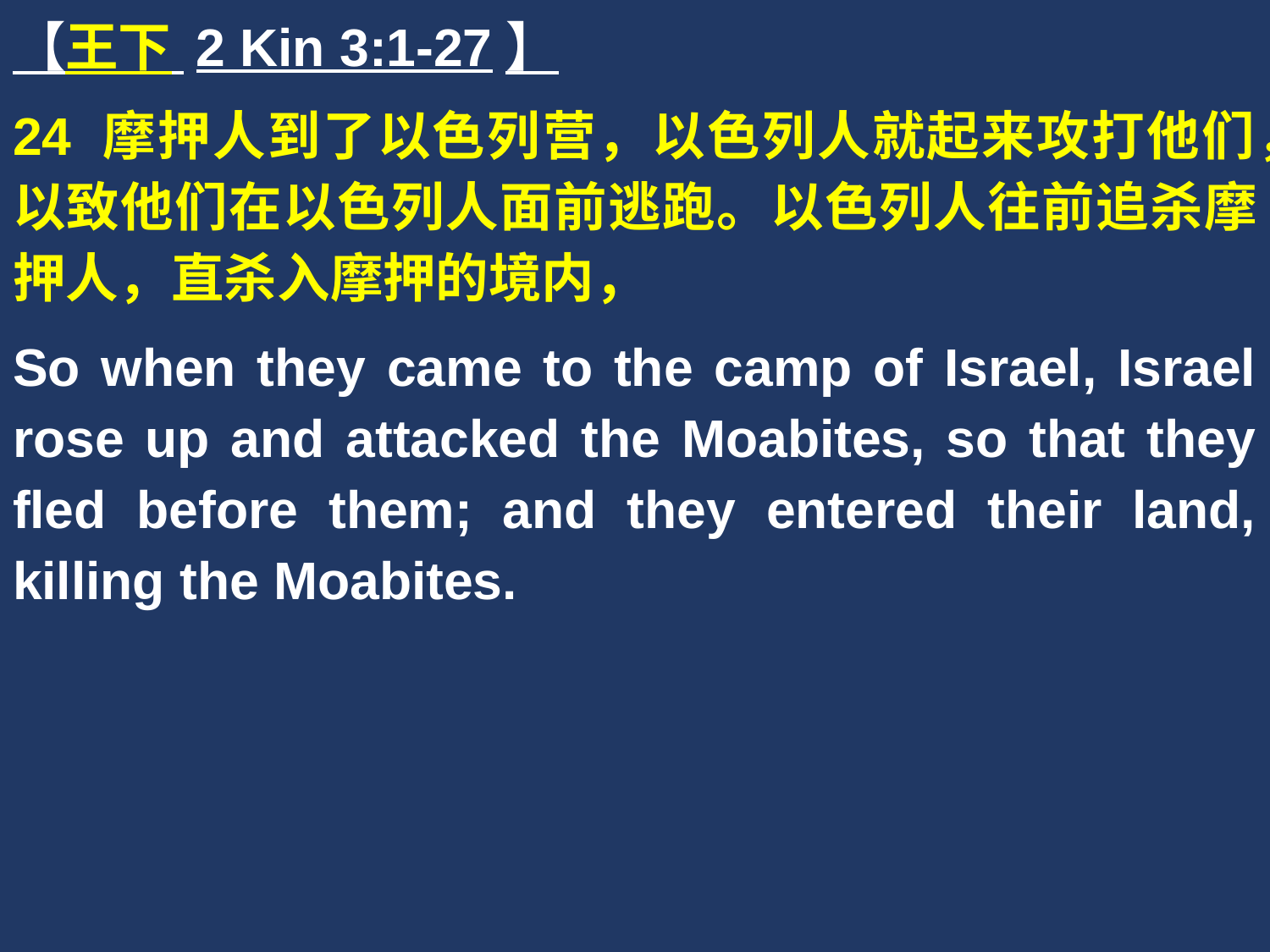

【王下 2 Kin 3:1-27】
24 摩押人到了以色列营，以色列人就起来攻打他们，以致他们在以色列人面前逃跑。以色列人往前追杀摩押人，直杀入摩押的境内，
So when they came to the camp of Israel, Israel rose up and attacked the Moabites, so that they fled before them; and they entered their land, killing the Moabites.